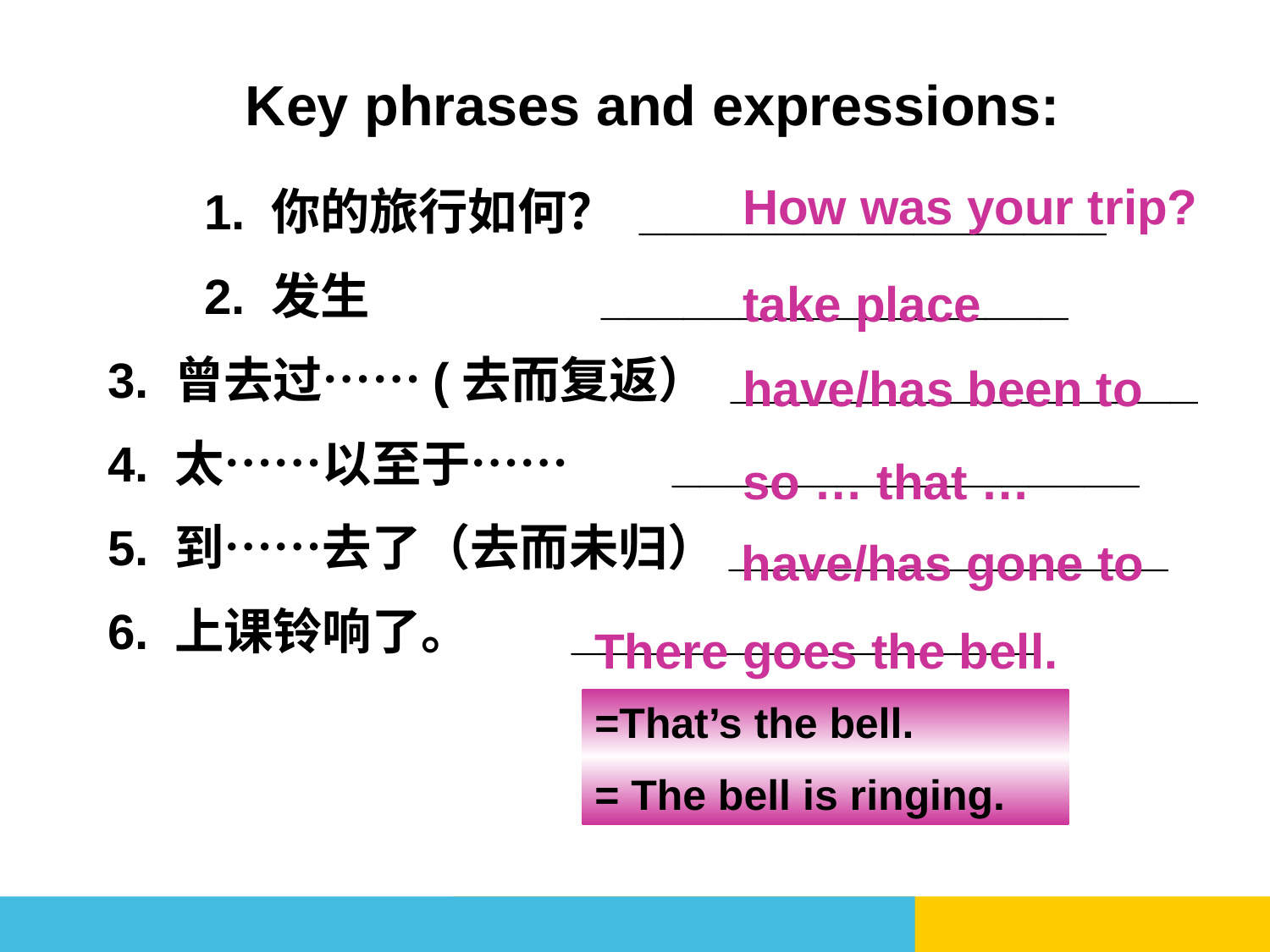

Key phrases and expressions:
How was your trip?
       1. 你的旅行如何？ _________________
       2. 发生	         _________________
3. 曾去过……(去而复返） _________________
4. 太……以至于…… 	    _________________
5. 到……去了（去而未归）________________
6. 上课铃响了。        _________________
take place
have/has been to
so … that …
have/has gone to
There goes the bell.
=That’s the bell.
= The bell is ringing.